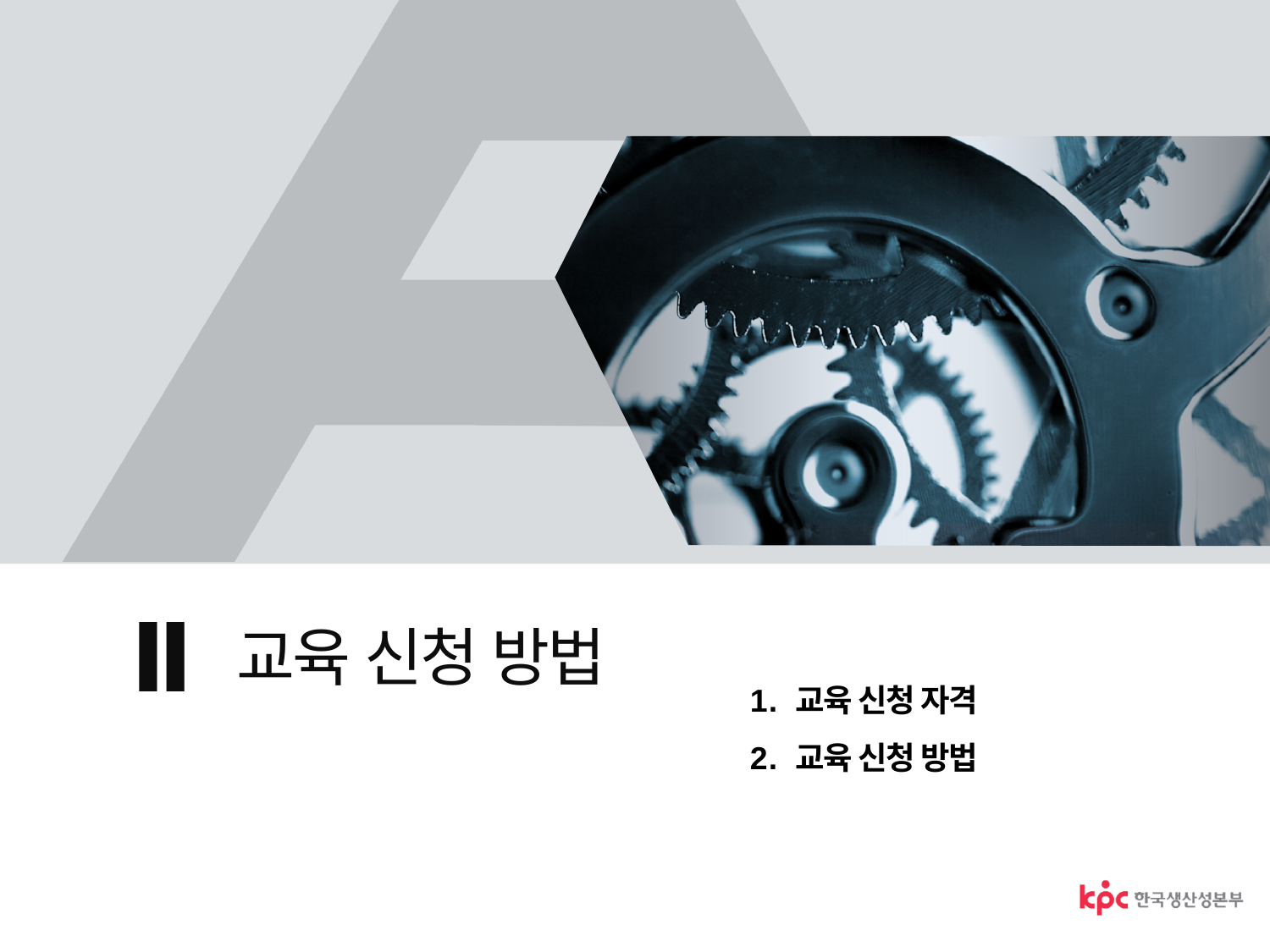

Ⅱ
교육 신청 방법
 교육 신청 자격
 교육 신청 방법